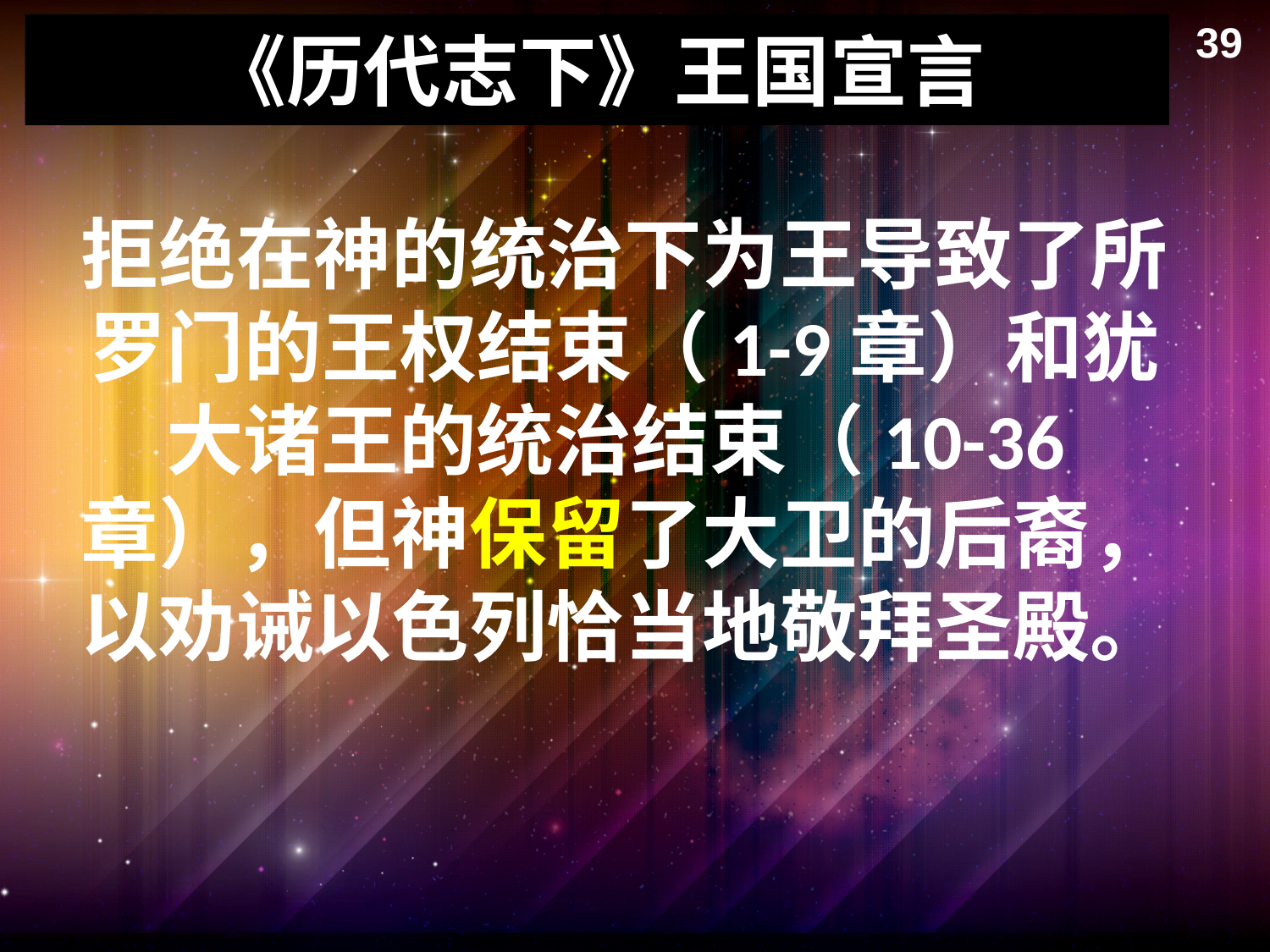

39
# 《历代志下》王国宣言
拒绝在神的统治下为王导致了所罗门的王权结束（1-9章）和犹大诸王的统治结束（10-36章），但神保留了大卫的后裔，以劝诫以色列恰当地敬拜圣殿。